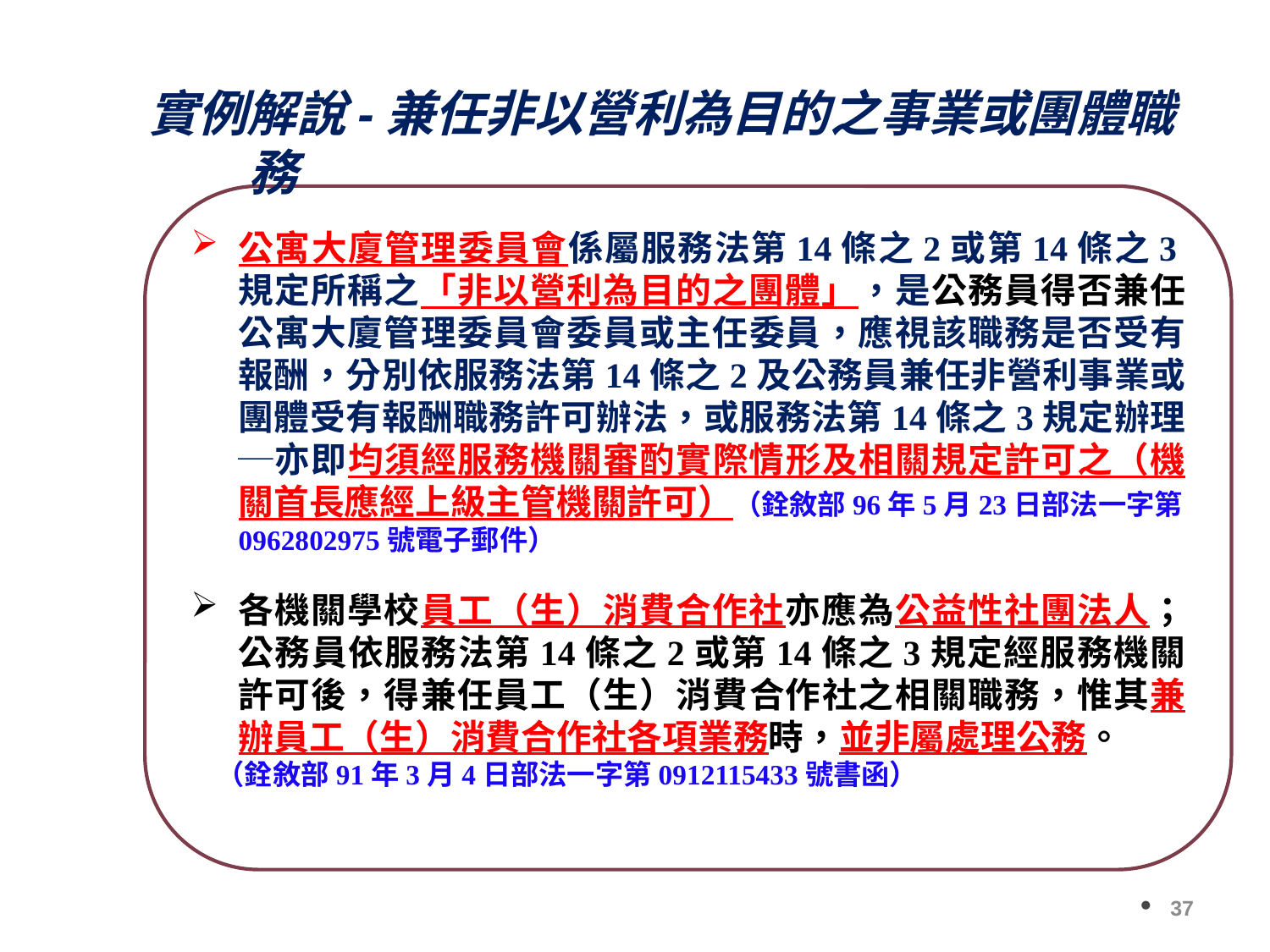

實例解說-兼任非以營利為目的之事業或團體職務

公寓大廈管理委員會係屬服務法第14條之2或第14條之3規定所稱之「非以營利為目的之團體」，是公務員得否兼任公寓大廈管理委員會委員或主任委員，應視該職務是否受有報酬，分別依服務法第14條之2及公務員兼任非營利事業或團體受有報酬職務許可辦法，或服務法第14條之3規定辦理─亦即均須經服務機關審酌實際情形及相關規定許可之（機關首長應經上級主管機關許可）（銓敘部96年5月23日部法一字第0962802975號電子郵件）
各機關學校員工（生）消費合作社亦應為公益性社團法人；公務員依服務法第14條之2或第14條之3規定經服務機關許可後，得兼任員工（生）消費合作社之相關職務，惟其兼辦員工（生）消費合作社各項業務時，並非屬處理公務。
   （銓敘部91年3月4日部法一字第0912115433號書函）
37